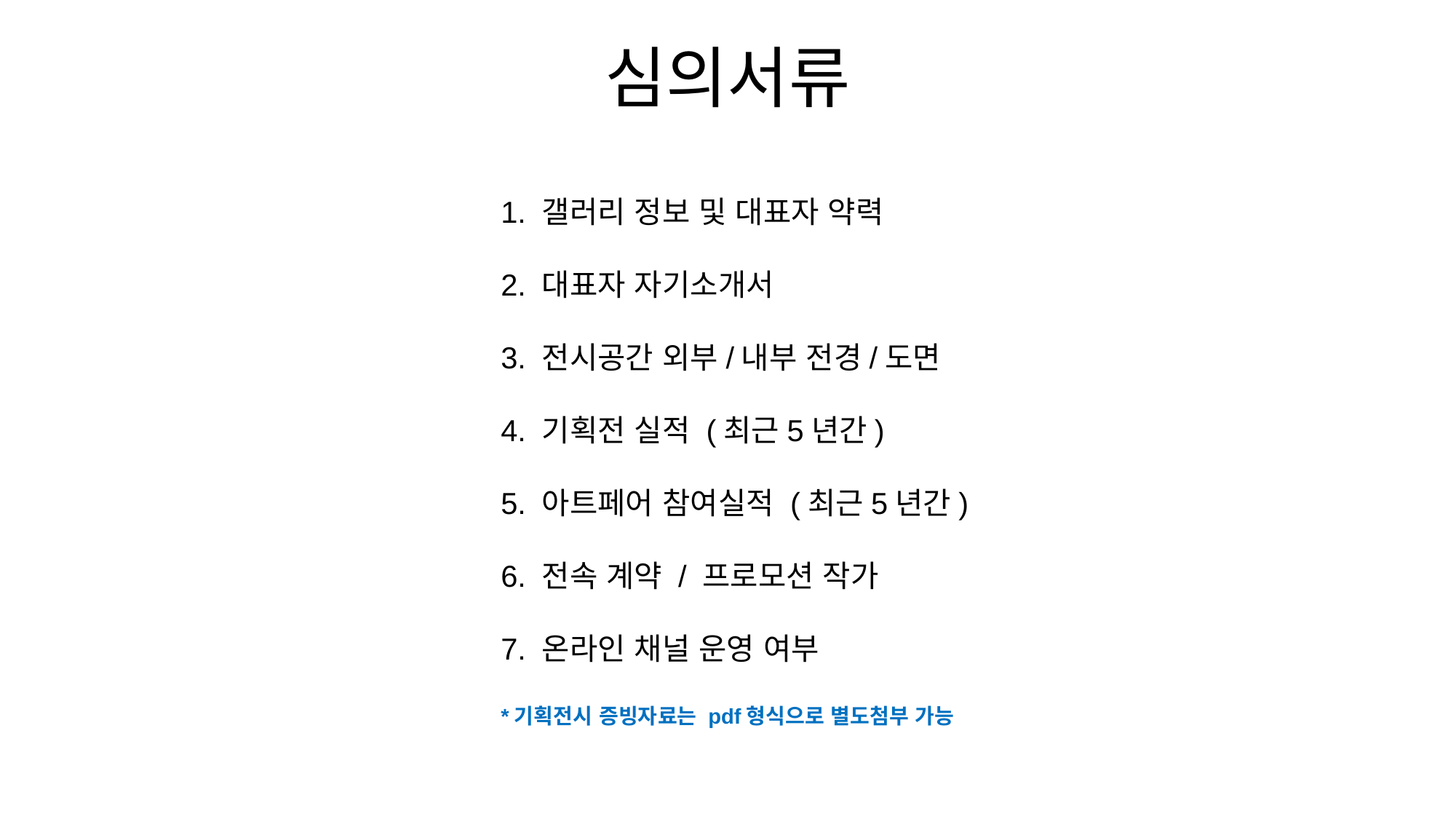

심의서류
갤러리 정보 및 대표자 약력

대표자 자기소개서

전시공간 외부/내부 전경/도면

기획전 실적 (최근5년간)

아트페어 참여실적 (최근5년간)

전속 계약 / 프로모션 작가

온라인 채널 운영 여부

*기획전시 증빙자료는 pdf형식으로 별도첨부 가능